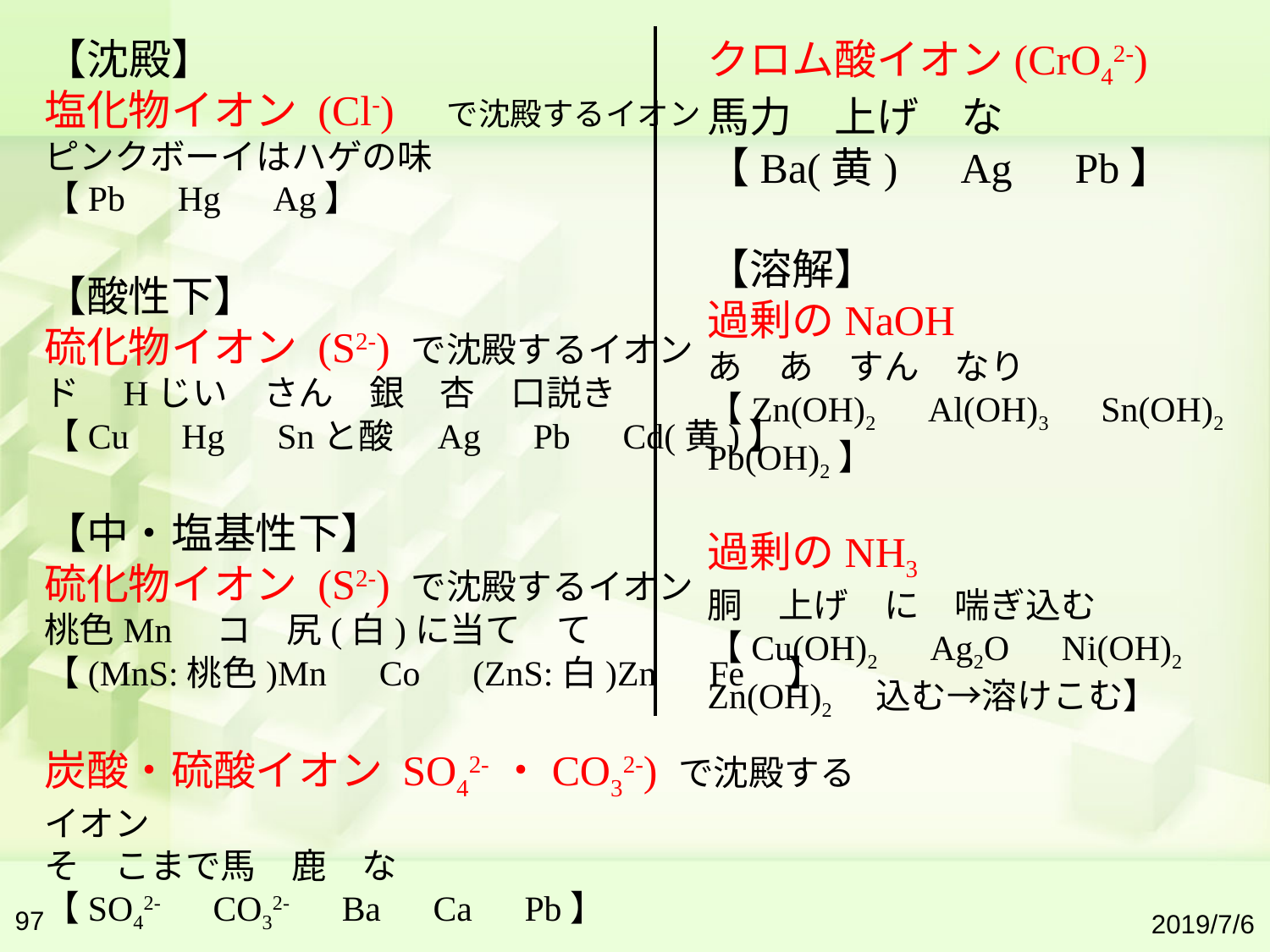

【沈殿】
塩化物イオン (Cl-)　で沈殿するイオン
ピンクボーイはハゲの味　
【Pb　Hg　Ag】
【酸性下】
硫化物イオン (S2-) で沈殿するイオン
ド　Hじい　さん　銀　杏　口説き　
【Cu　Hg　Snと酸　Ag　Pb　Cd(黄)】
【中・塩基性下】
硫化物イオン (S2-) で沈殿するイオン
桃色Mn　コ　尻(白)に当て　て　
【(MnS:桃色)Mn　Co　(ZnS:白)Zn　Fe　】
炭酸・硫酸イオン SO42-・CO32-) で沈殿するイオン
そ　こまで馬　鹿　な　
【SO42-　CO32-　Ba　Ca　Pb】
クロム酸イオン(CrO42-)
馬力　上げ　な　
【Ba(黄)　Ag　Pb】
【溶解】
過剰のNaOH
あ　あ　すん　なり　
【Zn(OH)2　Al(OH)3　Sn(OH)2　Pb(OH)2】
過剰のNH3
胴　上げ　に　喘ぎ込む
【Cu(OH)2　Ag2O　Ni(OH)2　Zn(OH)2　込む→溶けこむ】
97
2019/7/6